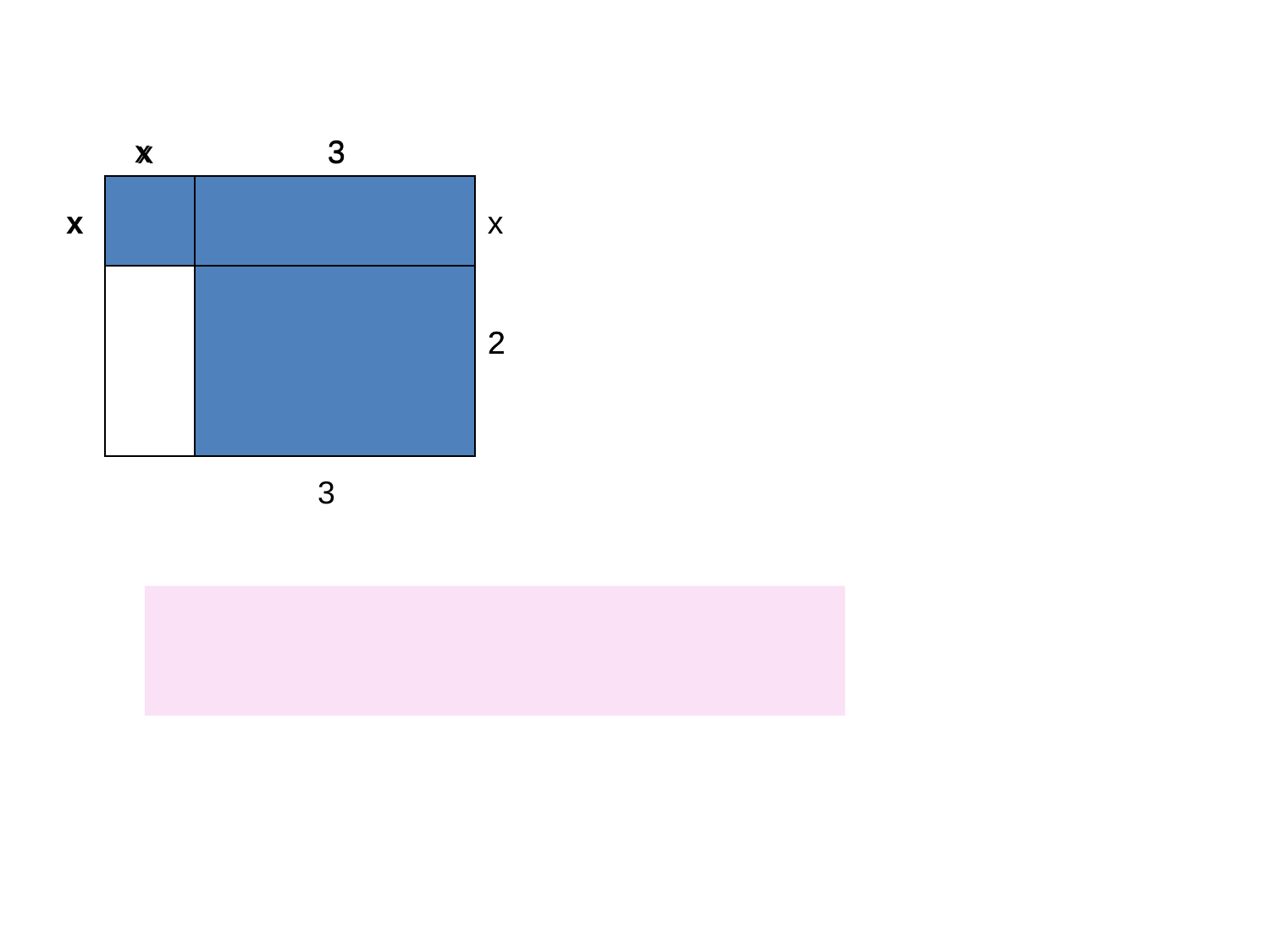

x
3
x

x
3

x

x

2
3

2
S阴影=x2+3x+6